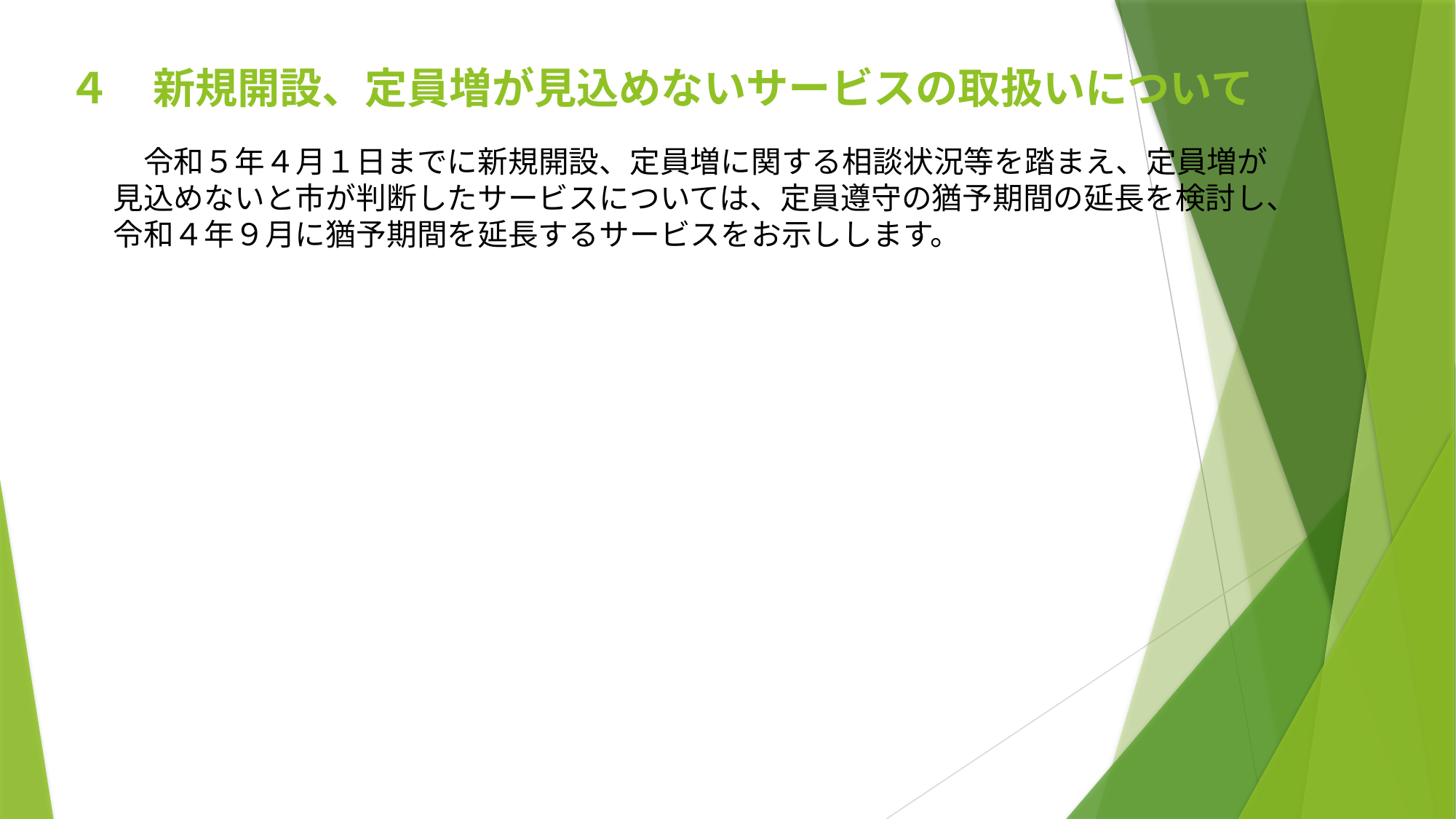

４　新規開設、定員増が見込めないサービスの取扱いについて
　令和５年４月１日までに新規開設、定員増に関する相談状況等を踏まえ、定員増が
見込めないと市が判断したサービスについては、定員遵守の猶予期間の延長を検討し、
令和４年９月に猶予期間を延長するサービスをお示しします。